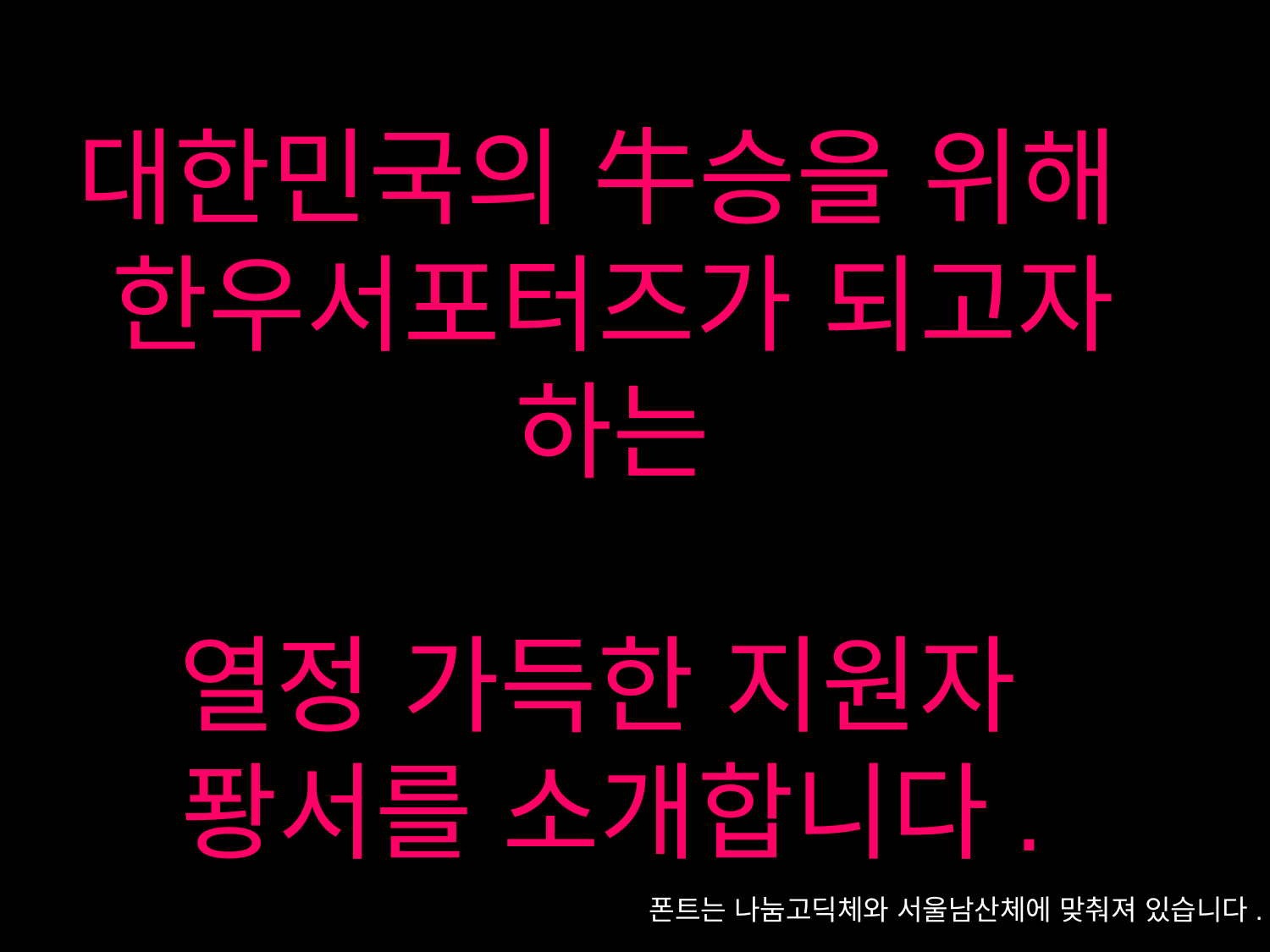

대한민국의 牛승을 위해
한우서포터즈가 되고자 하는

열정 가득한 지원자
퐝서를 소개합니다.
폰트는 나눔고딕체와 서울남산체에 맞춰져 있습니다.